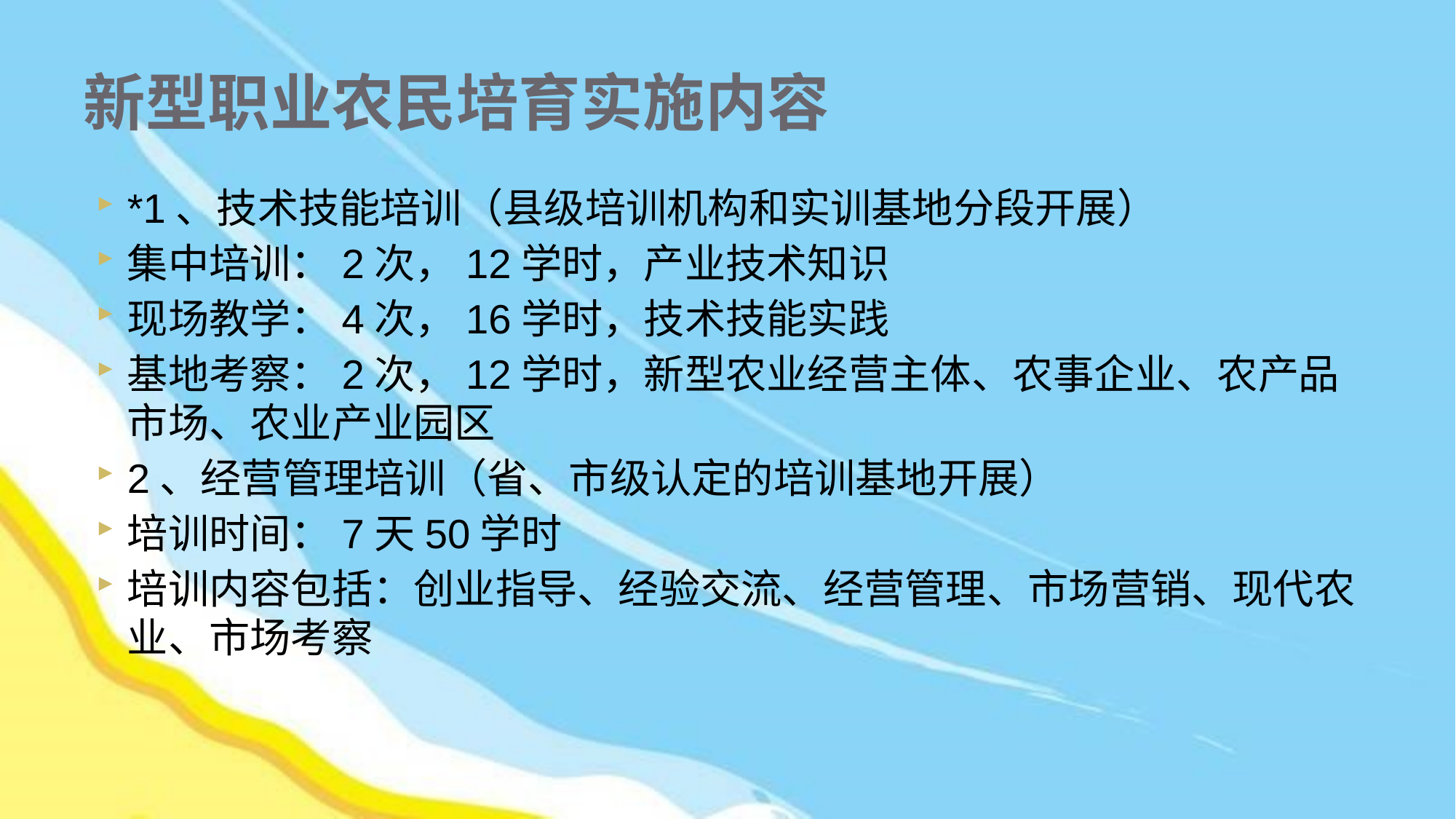

# 新型职业农民培育实施内容
*1、技术技能培训（县级培训机构和实训基地分段开展）
集中培训：2次，12学时，产业技术知识
现场教学：4次，16学时，技术技能实践
基地考察：2次，12学时，新型农业经营主体、农事企业、农产品市场、农业产业园区
2、经营管理培训（省、市级认定的培训基地开展）
培训时间：7天50学时
培训内容包括：创业指导、经验交流、经营管理、市场营销、现代农业、市场考察